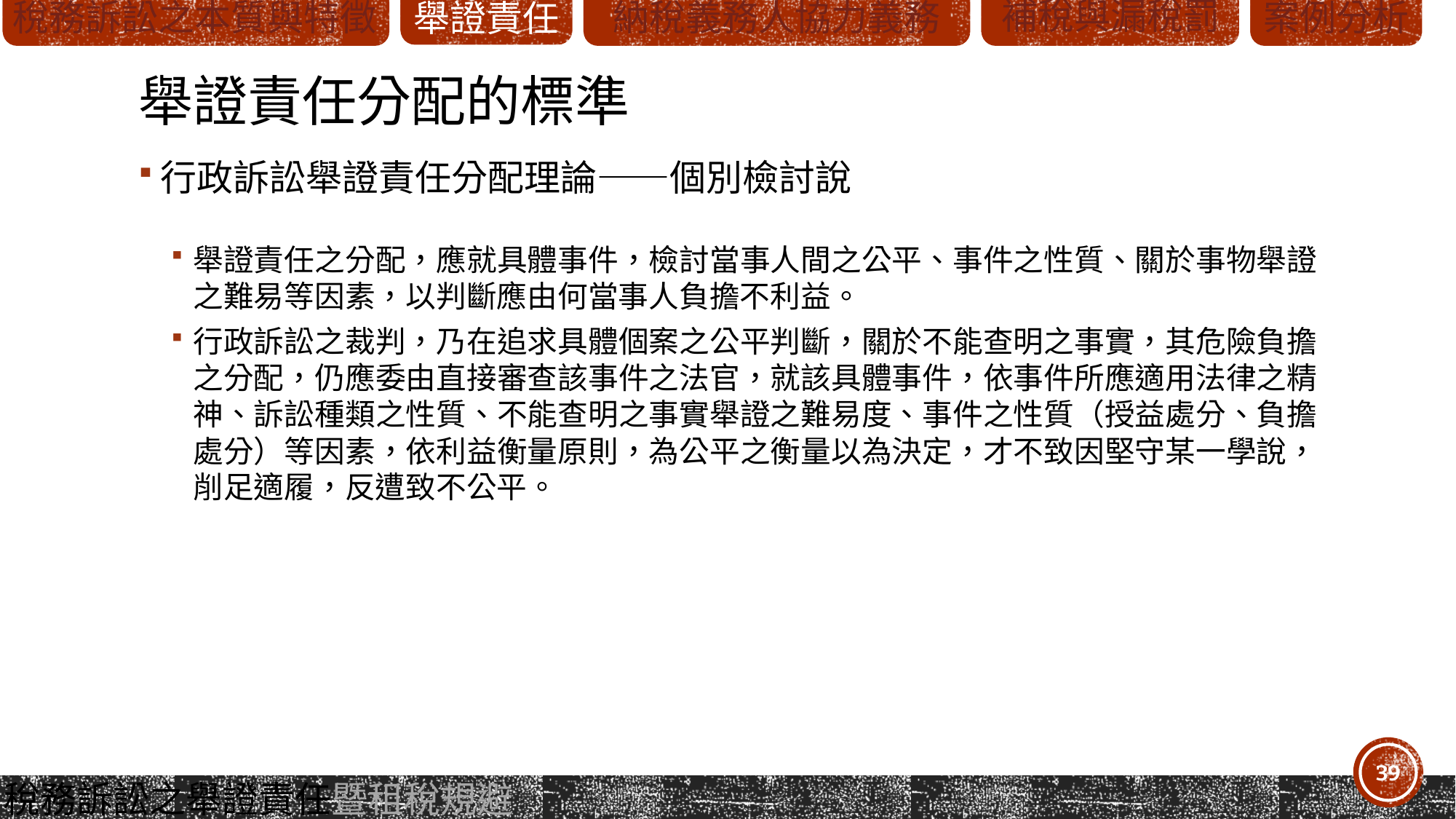

# 舉證責任分配的標準
行政訴訟舉證責任分配理論——個別檢討說

舉證責任之分配，應就具體事件，檢討當事人間之公平、事件之性質、關於事物舉證之難易等因素，以判斷應由何當事人負擔不利益。
行政訴訟之裁判，乃在追求具體個案之公平判斷，關於不能查明之事實，其危險負擔之分配，仍應委由直接審查該事件之法官，就該具體事件，依事件所應適用法律之精神、訴訟種類之性質、不能查明之事實舉證之難易度、事件之性質（授益處分、負擔處分）等因素，依利益衡量原則，為公平之衡量以為決定，才不致因堅守某一學說，削足適履，反遭致不公平。

39